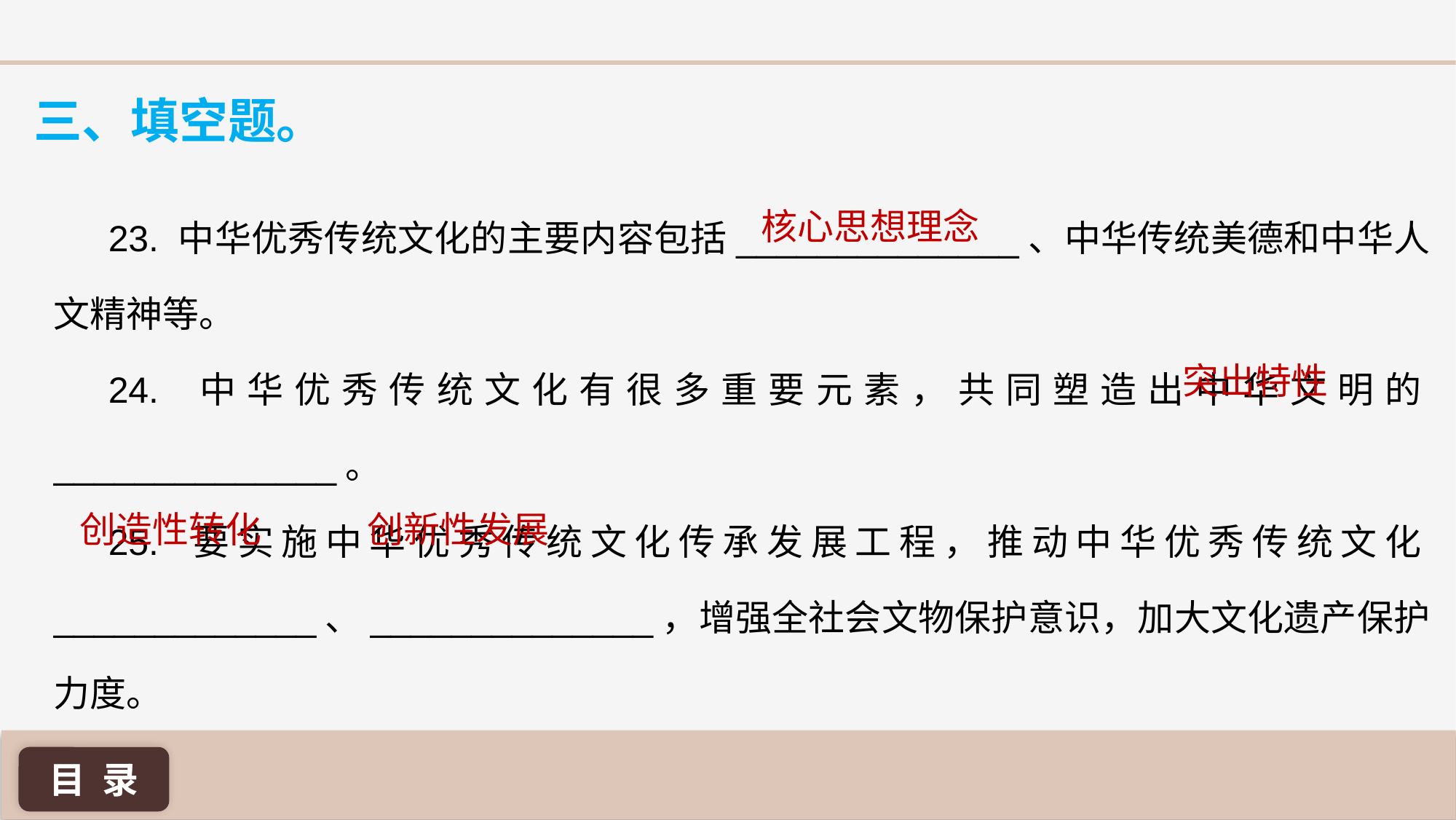

三、填空题。
23. 中华优秀传统文化的主要内容包括______________、中华传统美德和中华人文精神等。
24. 中华优秀传统文化有很多重要元素，共同塑造出中华文明的______________。
25. 要实施中华优秀传统文化传承发展工程，推动中华优秀传统文化_____________、______________，增强全社会文物保护意识，加大文化遗产保护力度。
核心思想理念
突出特性
创造性转化
创新性发展